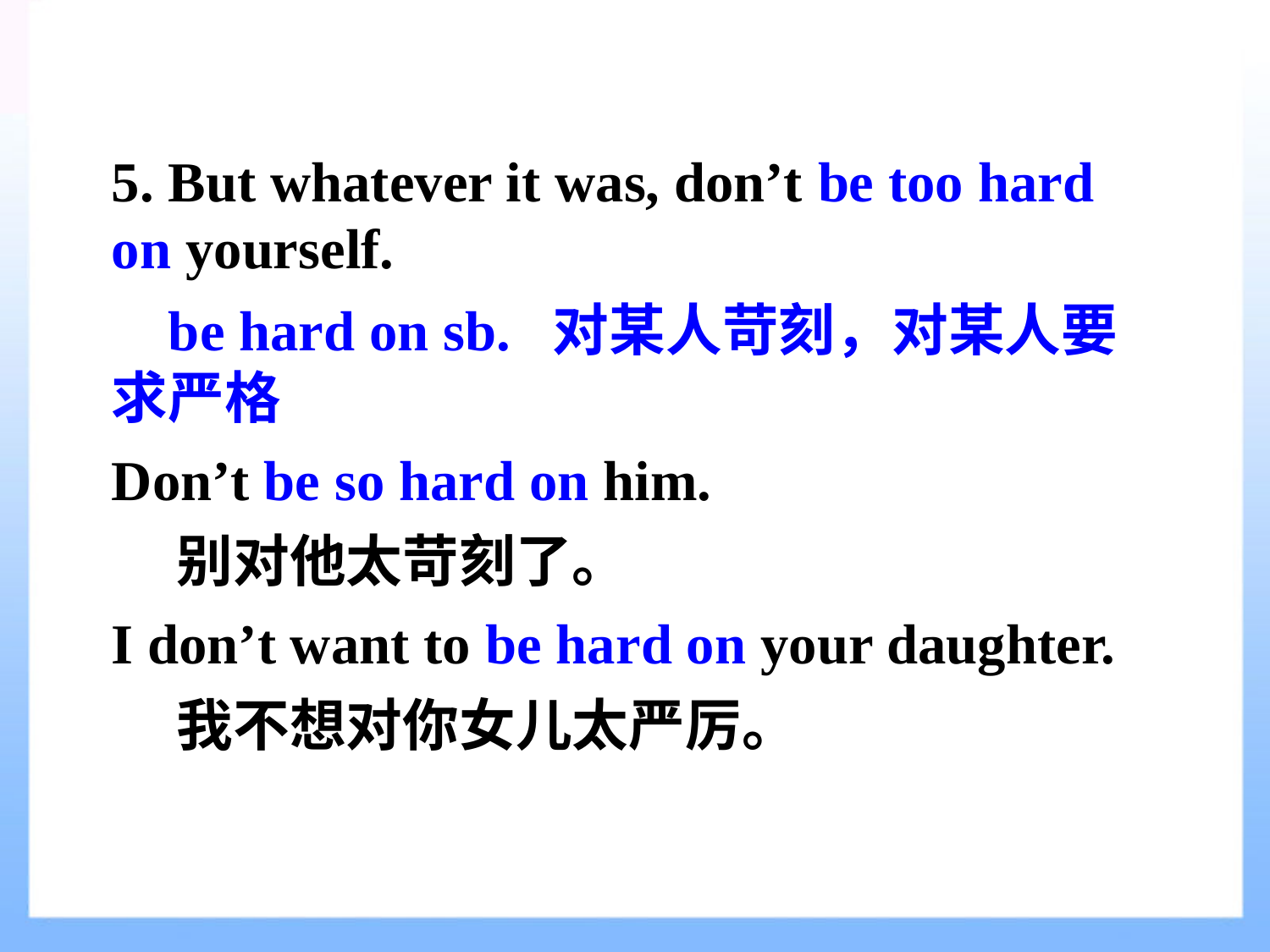

5. But whatever it was, don’t be too hard on yourself.
    be hard on sb.  对某人苛刻，对某人要求严格
Don’t be so hard on him.
    别对他太苛刻了。
I don’t want to be hard on your daughter.
    我不想对你女儿太严厉。